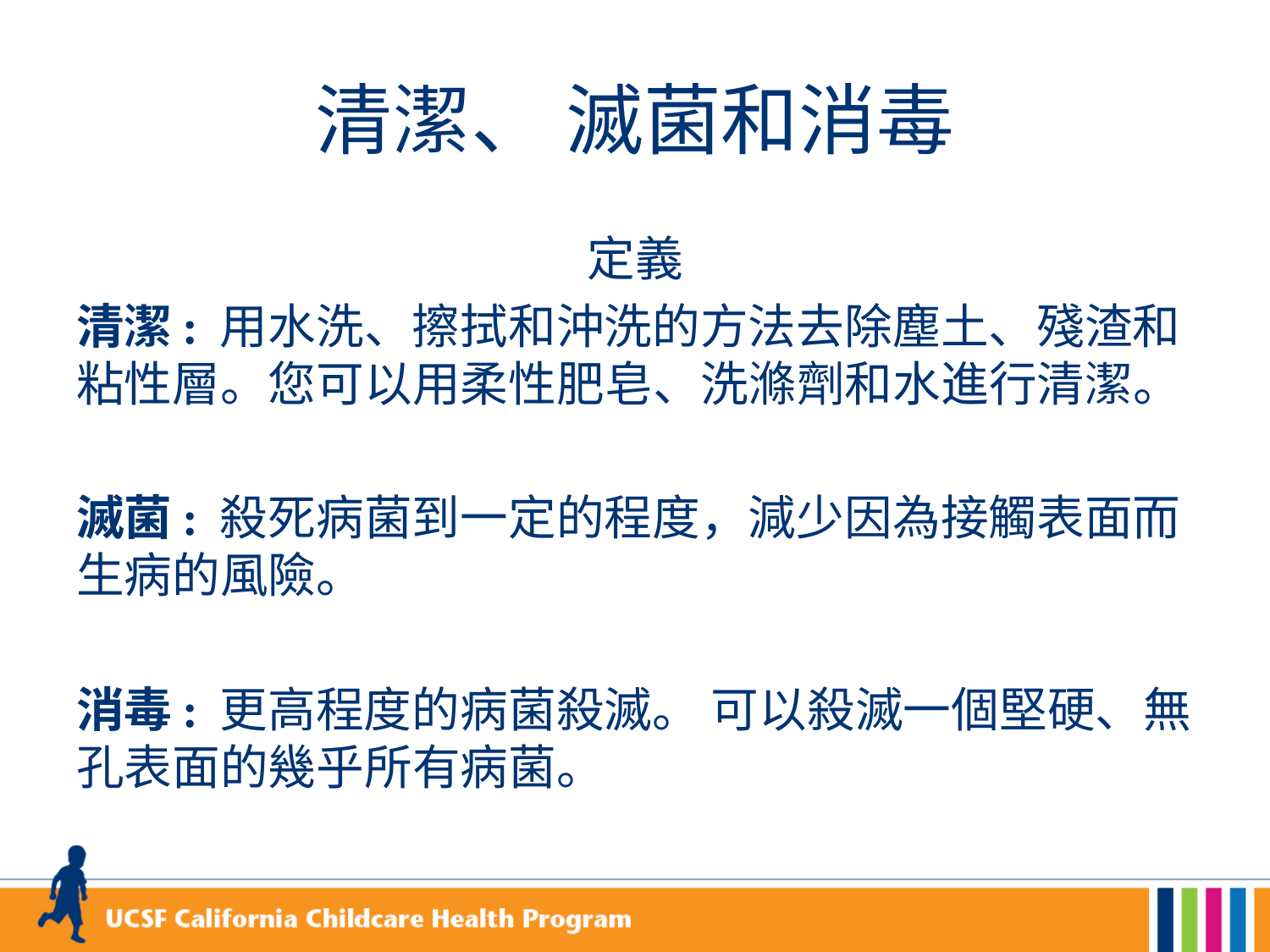

# 清潔、 滅菌和消毒
定義
清潔: 用水洗、擦拭和沖洗的方法去除塵土、殘渣和粘性層。您可以用柔性肥皂、洗滌劑和水進行清潔。

滅菌: 殺死病菌到一定的程度，減少因為接觸表面而生病的風險。

消毒: 更高程度的病菌殺滅。 可以殺滅一個堅硬、無孔表面的幾乎所有病菌。